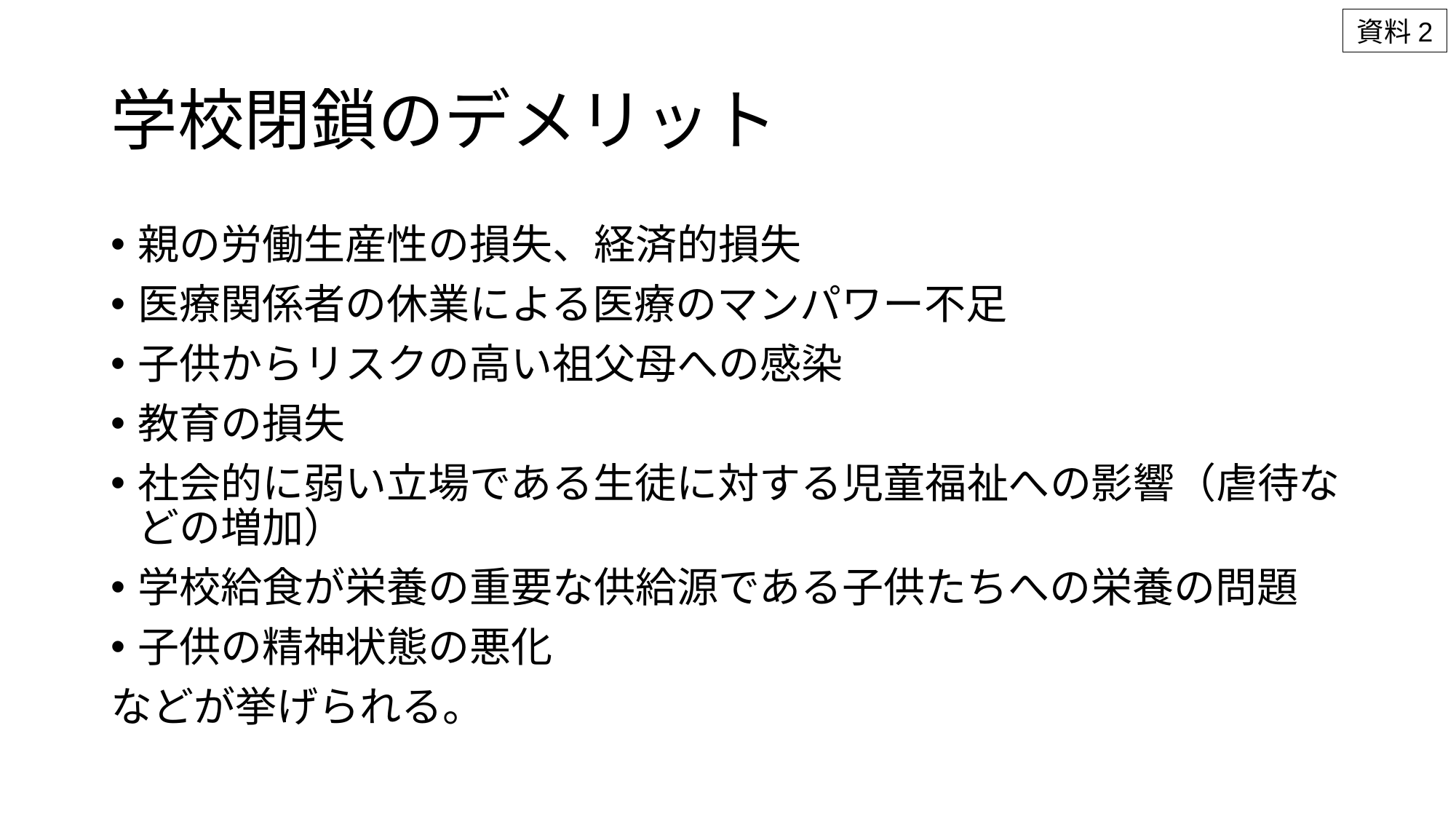

資料2
# 学校閉鎖のデメリット
親の労働生産性の損失、経済的損失
医療関係者の休業による医療のマンパワー不足
子供からリスクの高い祖父母への感染
教育の損失
社会的に弱い立場である生徒に対する児童福祉への影響（虐待などの増加）
学校給食が栄養の重要な供給源である子供たちへの栄養の問題
子供の精神状態の悪化
などが挙げられる。